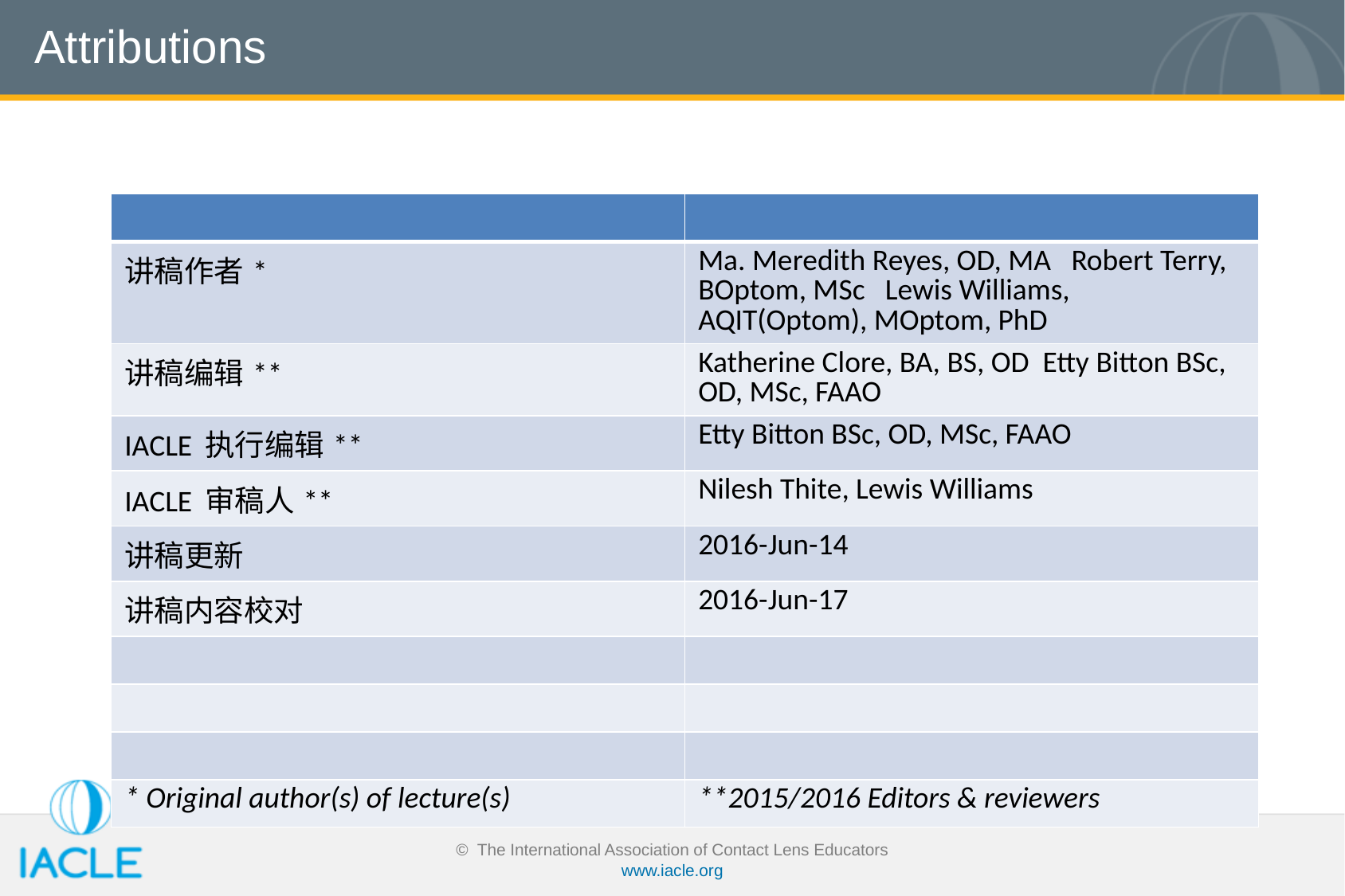

# Attributions
|  |  |
| --- | --- |
| 讲稿作者\* | Ma. Meredith Reyes, OD, MA Robert Terry, BOptom, MSc Lewis Williams, AQIT(Optom), MOptom, PhD |
| 讲稿编辑\*\* | Katherine Clore, BA, BS, OD Etty Bitton BSc, OD, MSc, FAAO |
| IACLE 执行编辑\*\* | Etty Bitton BSc, OD, MSc, FAAO |
| IACLE 审稿人\*\* | Nilesh Thite, Lewis Williams |
| 讲稿更新 | 2016-Jun-14 |
| 讲稿内容校对 | 2016-Jun-17 |
|  |  |
|  |  |
|  |  |
| \* Original author(s) of lecture(s) | \*\*2015/2016 Editors & reviewers |